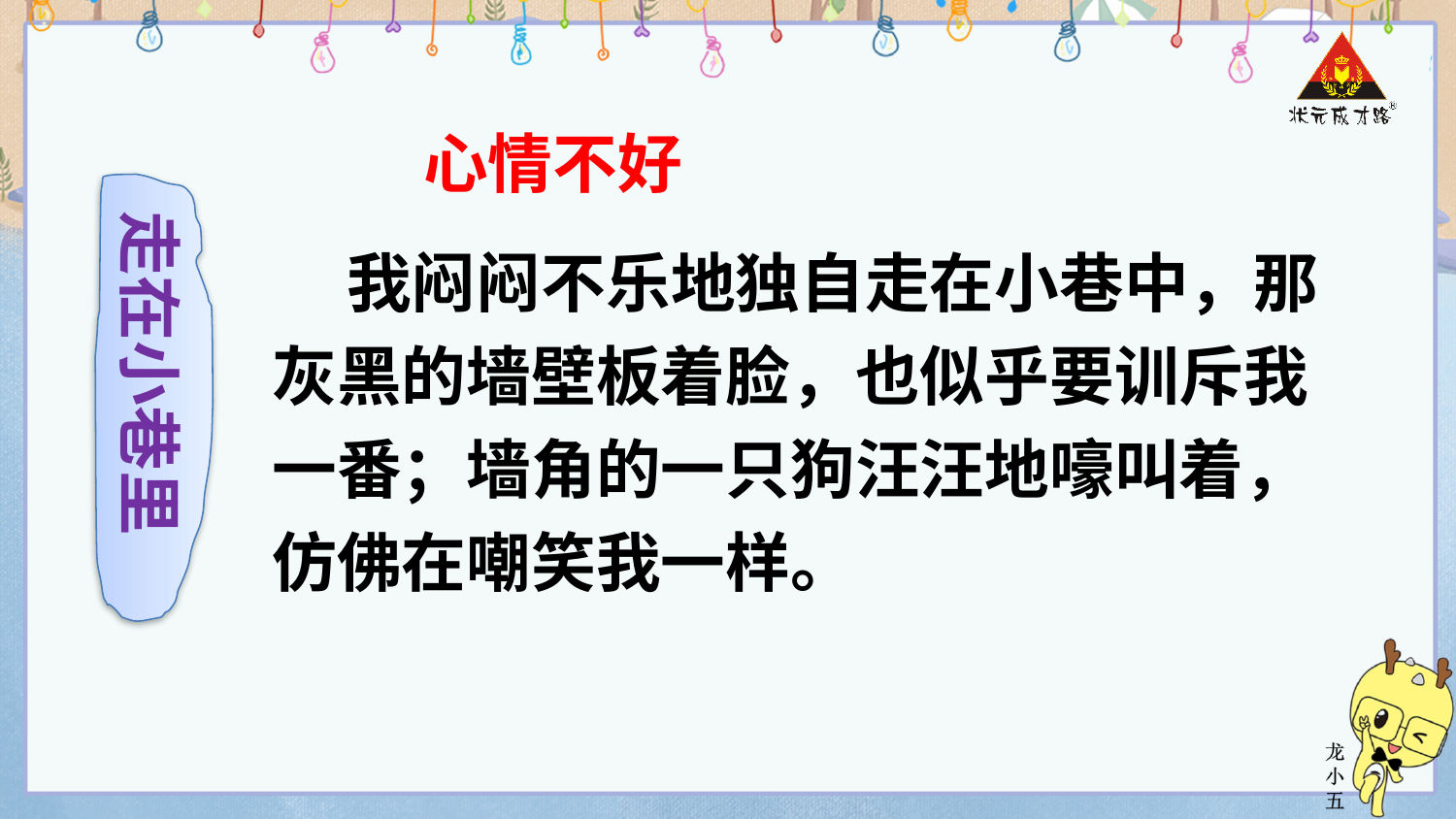

心情不好
走在小巷里
    我闷闷不乐地独自走在小巷中，那灰黑的墙壁板着脸，也似乎要训斥我一番；墙角的一只狗汪汪地嚎叫着，仿佛在嘲笑我一样。